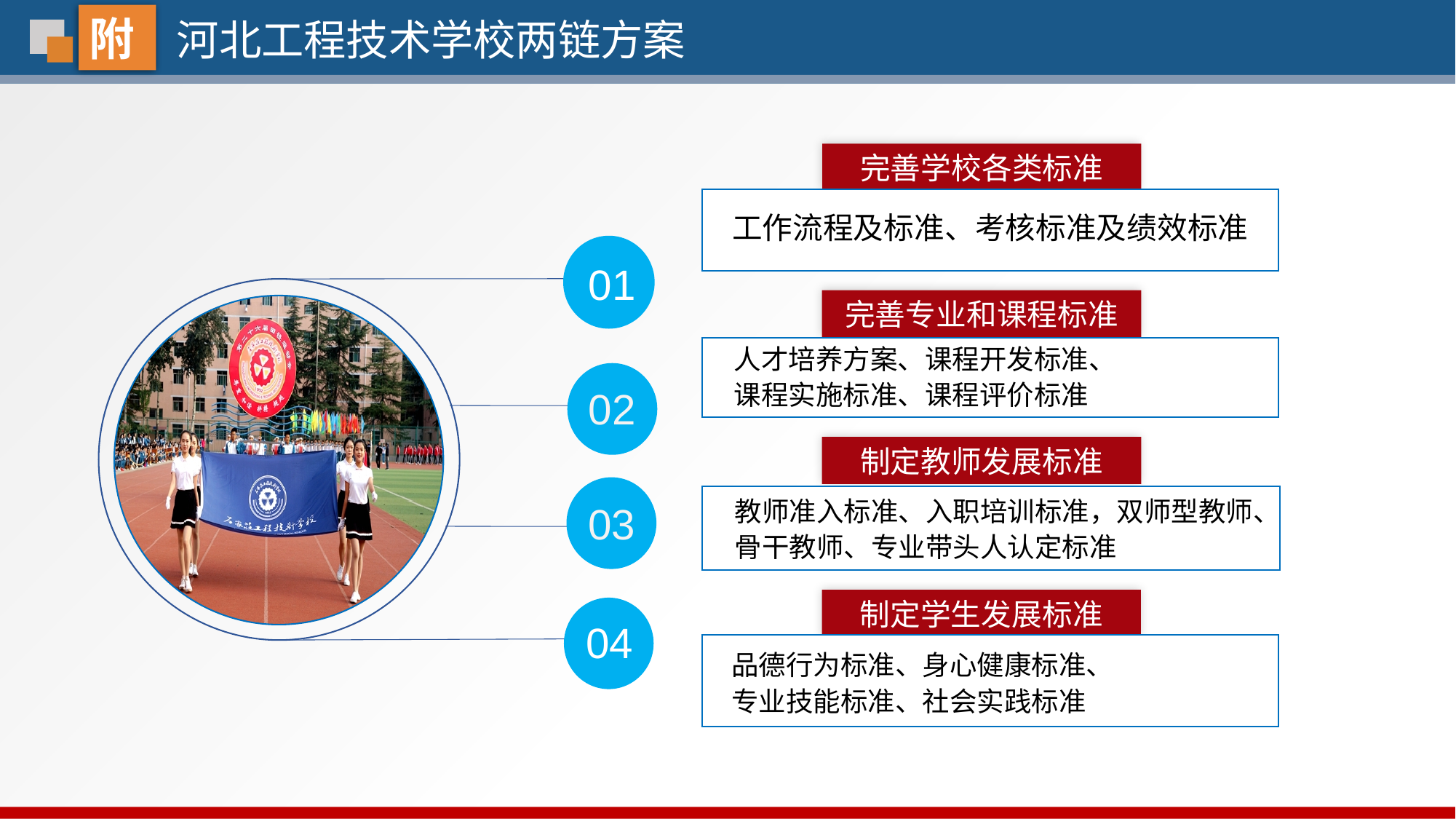

附
河北工程技术学校两链方案

完善学校各类标准
工作流程及标准、考核标准及绩效标准

01

完善专业和课程标准

 人才培养方案、课程开发标准、
 课程实施标准、课程评价标准

02
制定教师发展标准

03

教师准入标准、入职培训标准，双师型教师、
骨干教师、专业带头人认定标准
制定学生发展标准

04

品德行为标准、身心健康标准、
专业技能标准、社会实践标准